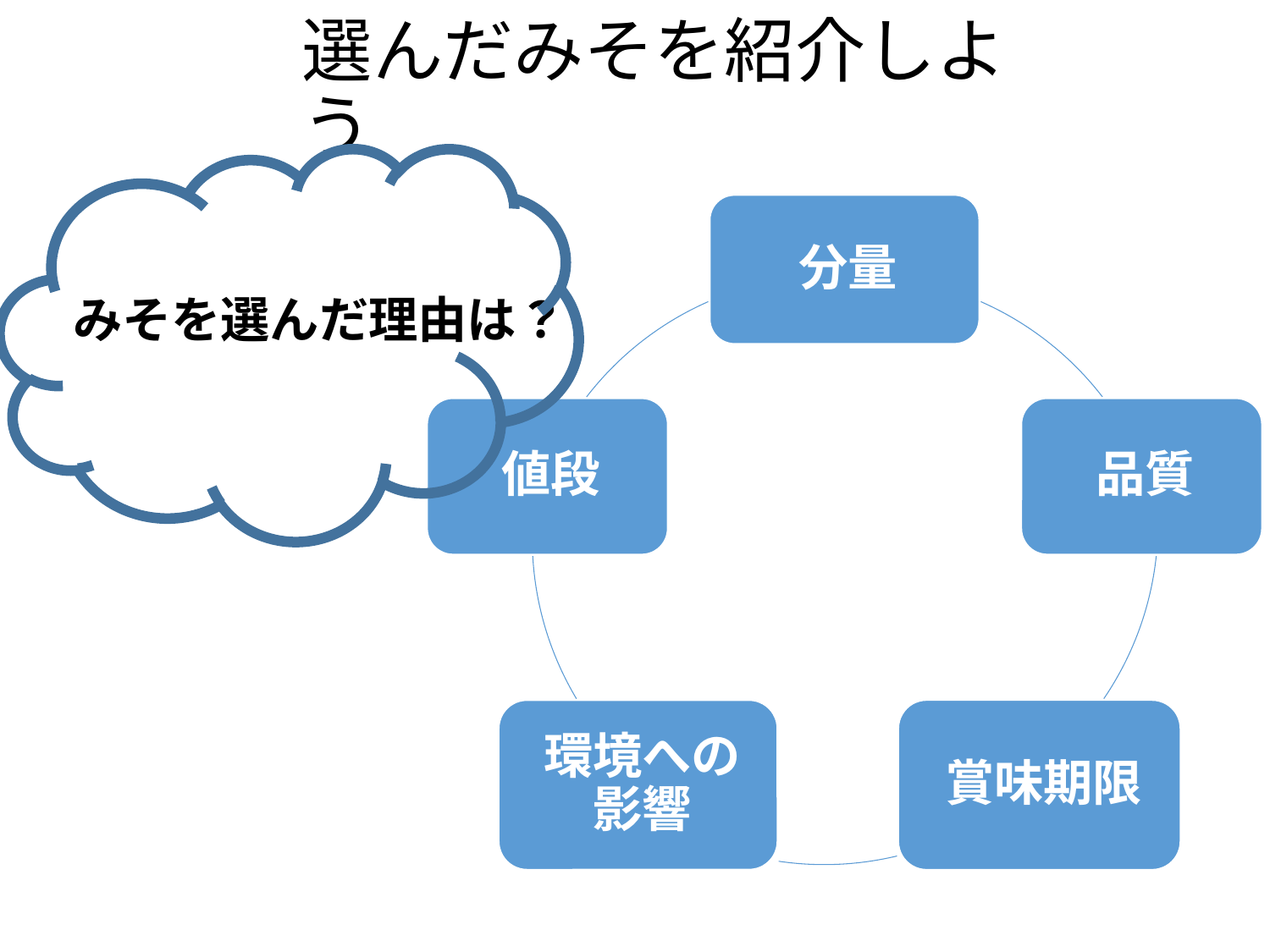

# 選んだみそを紹介しよう

分量
品質
賞味期限
環境への影響
値段
みそを選んだ理由は？